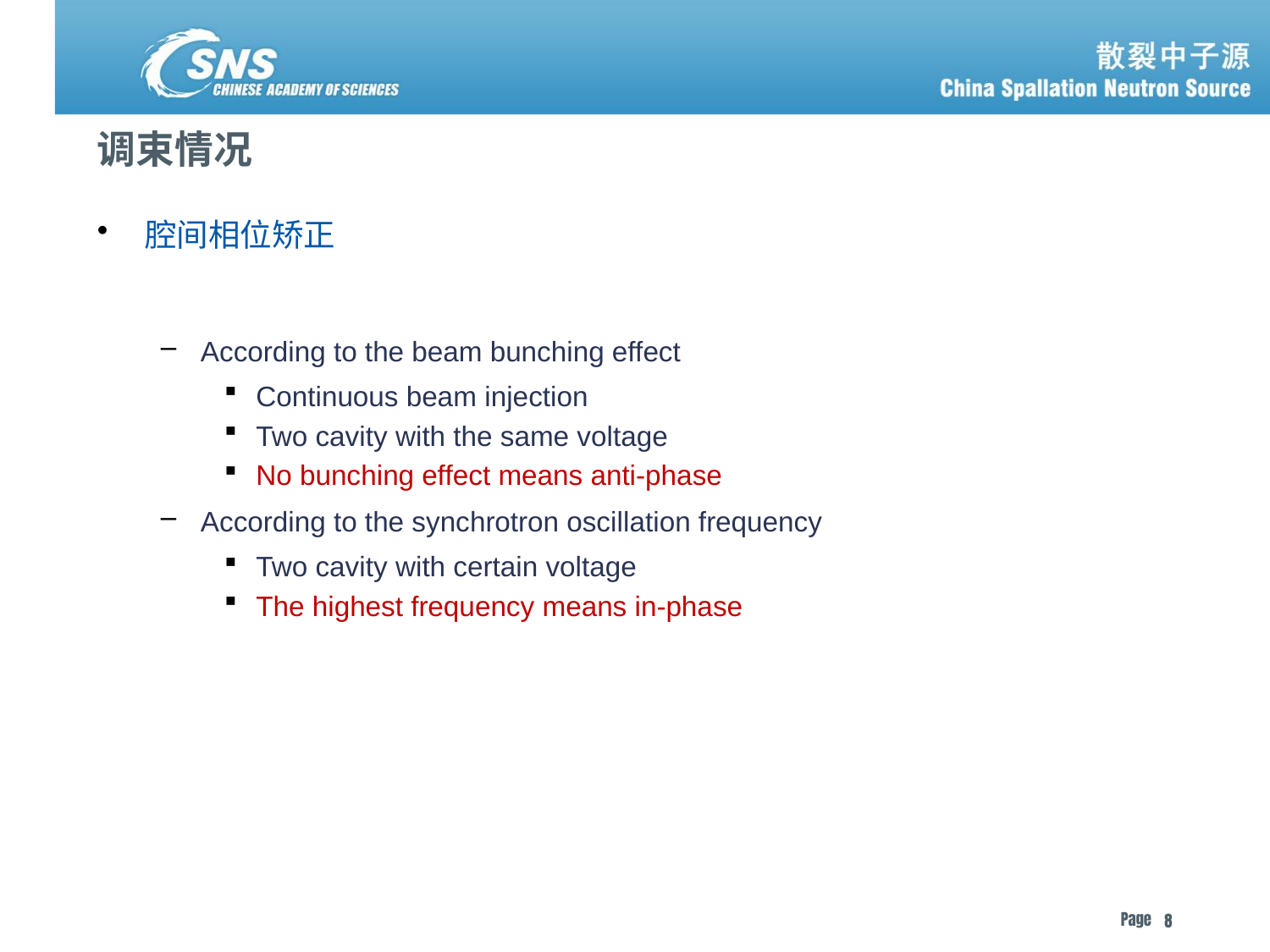

# 调束情况
腔间相位矫正

According to the beam bunching effect
Continuous beam injection
Two cavity with the same voltage
No bunching effect means anti-phase
According to the synchrotron oscillation frequency
Two cavity with certain voltage
The highest frequency means in-phase

8